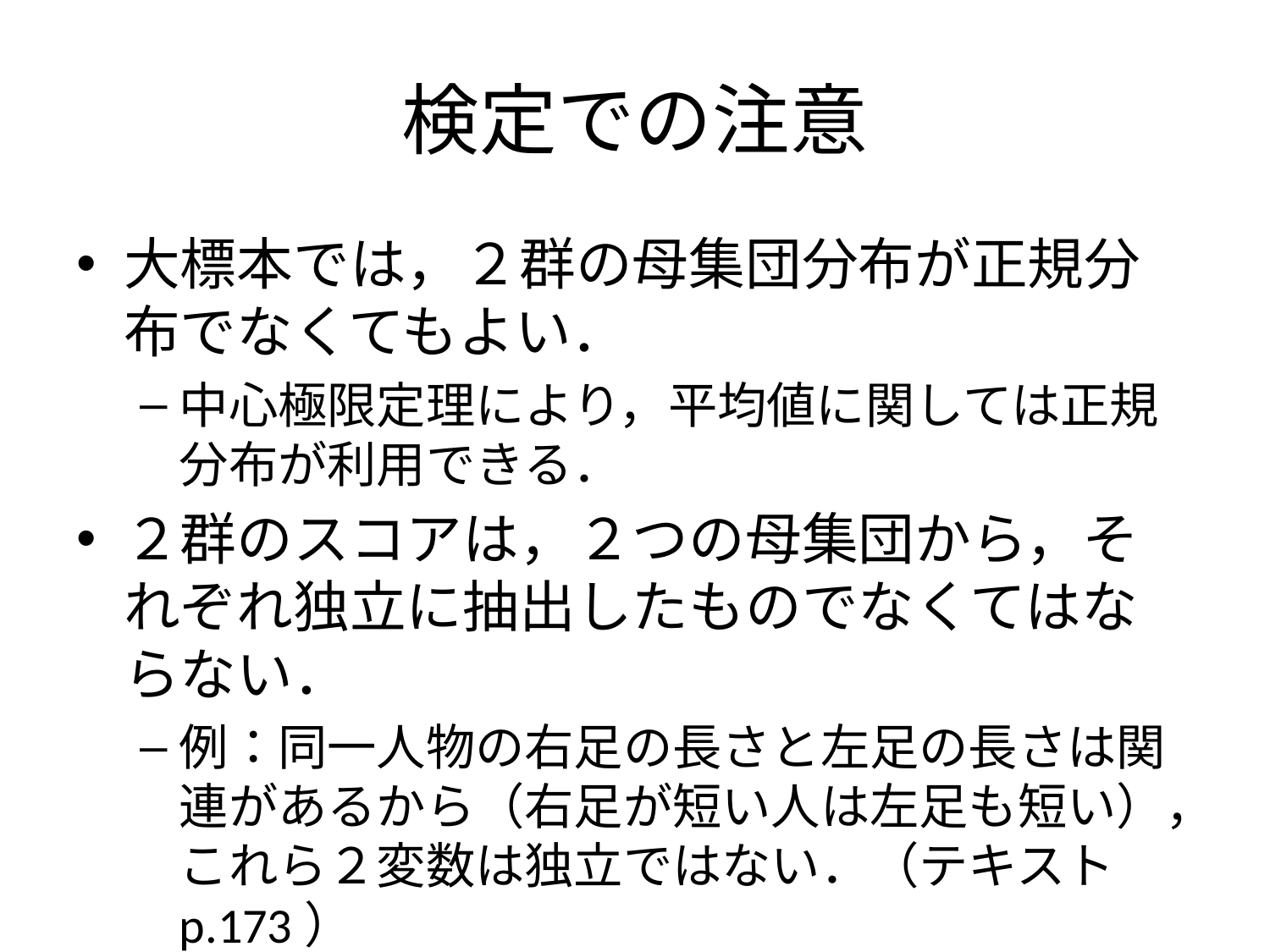

# 検定での注意
大標本では，２群の母集団分布が正規分布でなくてもよい．
中心極限定理により，平均値に関しては正規分布が利用できる．
２群のスコアは，２つの母集団から，それぞれ独立に抽出したものでなくてはならない．
例：同一人物の右足の長さと左足の長さは関連があるから（右足が短い人は左足も短い），これら２変数は独立ではない．（テキストp.173）